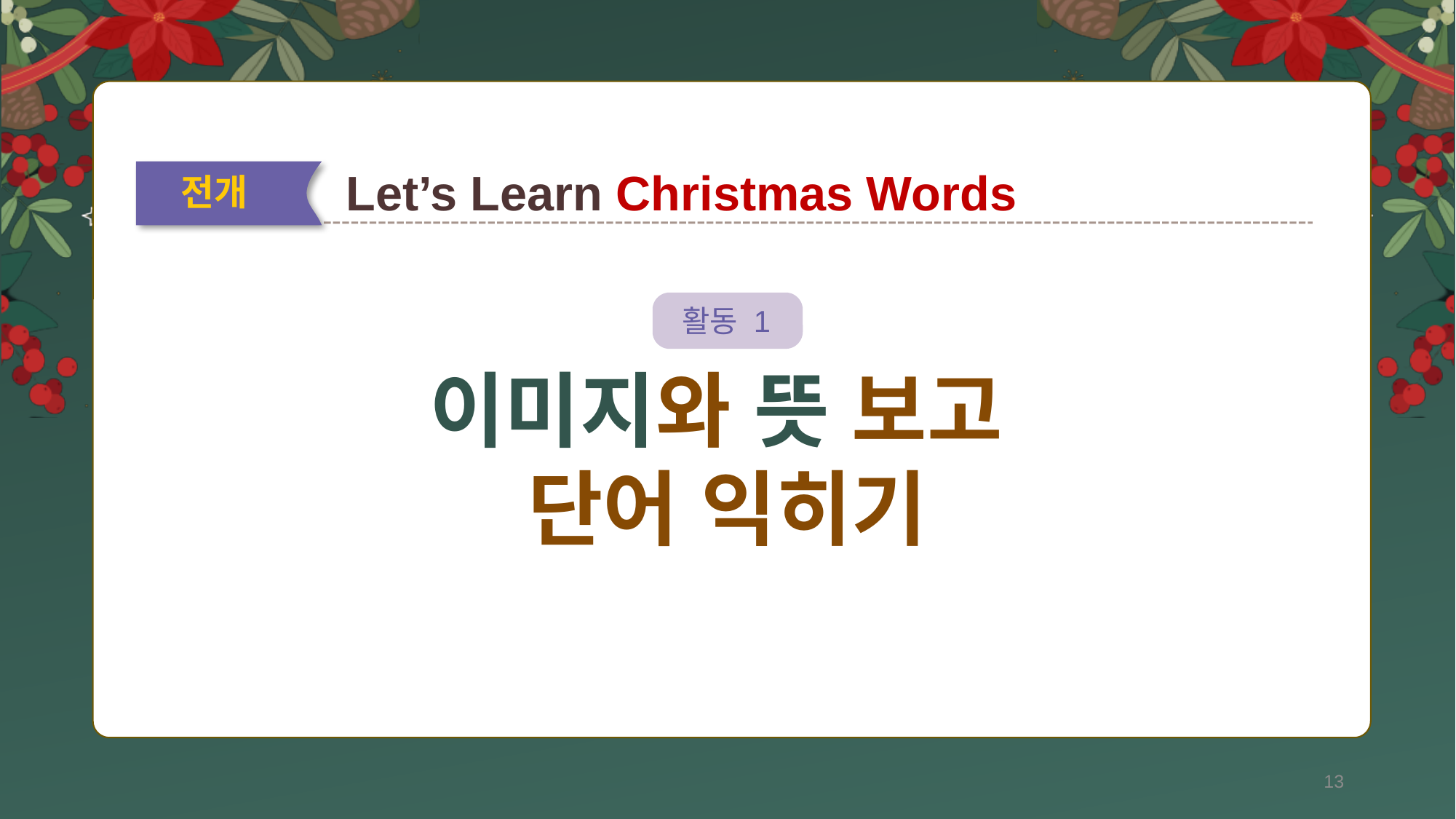

Let’s Learn Christmas Words

전개

활동 1
이미지와 뜻 보고
단어 익히기